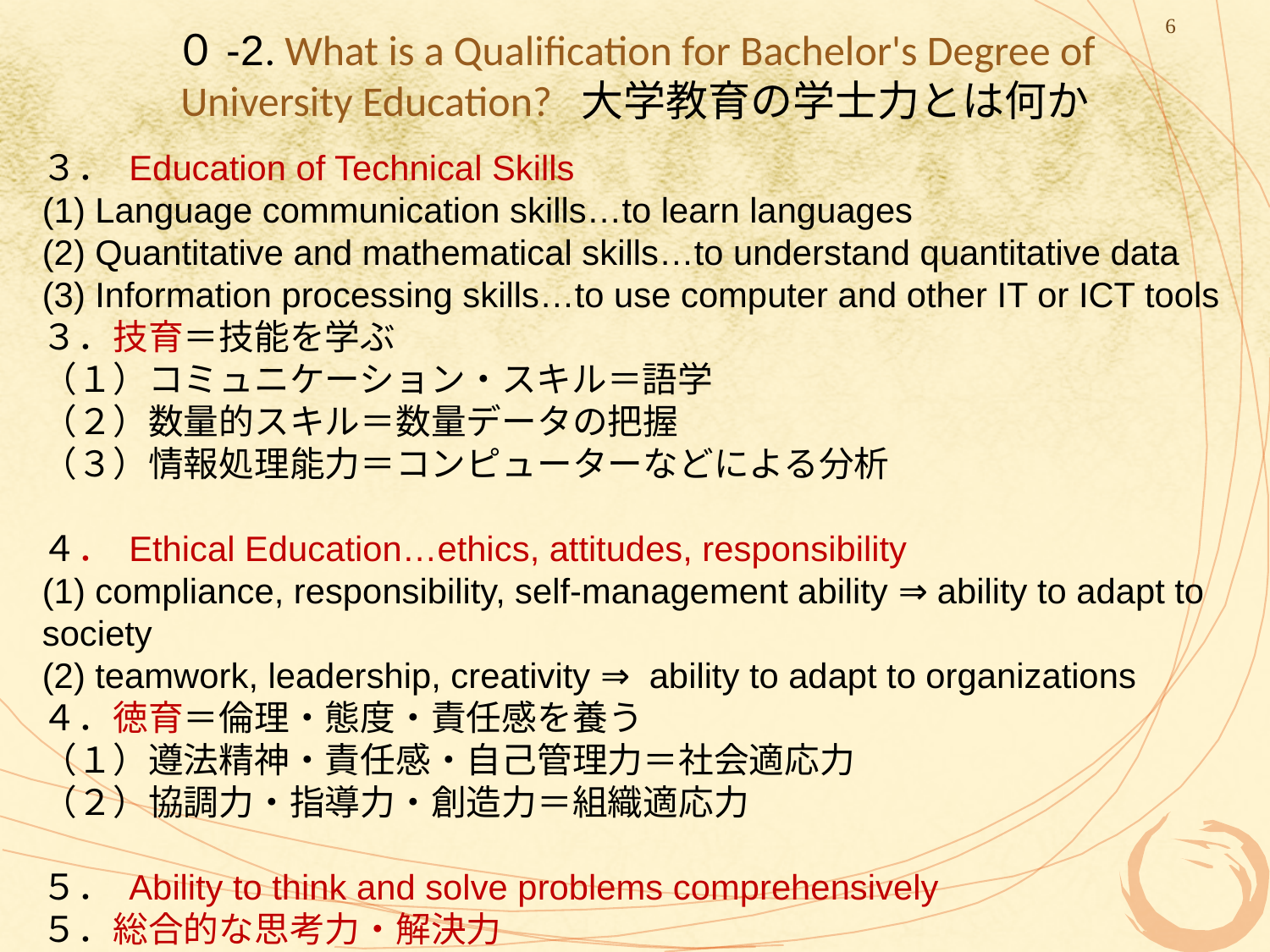

# ０-2. What is a Qualification for Bachelor's Degree of University Education?  大学教育の学士力とは何か
6
３． Education of Technical Skills
(1) Language communication skills…to learn languages
(2) Quantitative and mathematical skills…to understand quantitative data
(3) Information processing skills…to use computer and other IT or ICT tools
３．技育＝技能を学ぶ
（１）コミュニケーション・スキル＝語学
（２）数量的スキル＝数量データの把握
（３）情報処理能力＝コンピューターなどによる分析

４． Ethical Education…ethics, attitudes, responsibility
(1) compliance, responsibility, self-management ability ⇒ ability to adapt to society
(2) teamwork, leadership, creativity ⇒  ability to adapt to organizations
４．徳育＝倫理・態度・責任感を養う
（１）遵法精神・責任感・自己管理力＝社会適応力
（２）協調力・指導力・創造力＝組織適応力

５． Ability to think and solve problems comprehensively
５．総合的な思考力・解決力